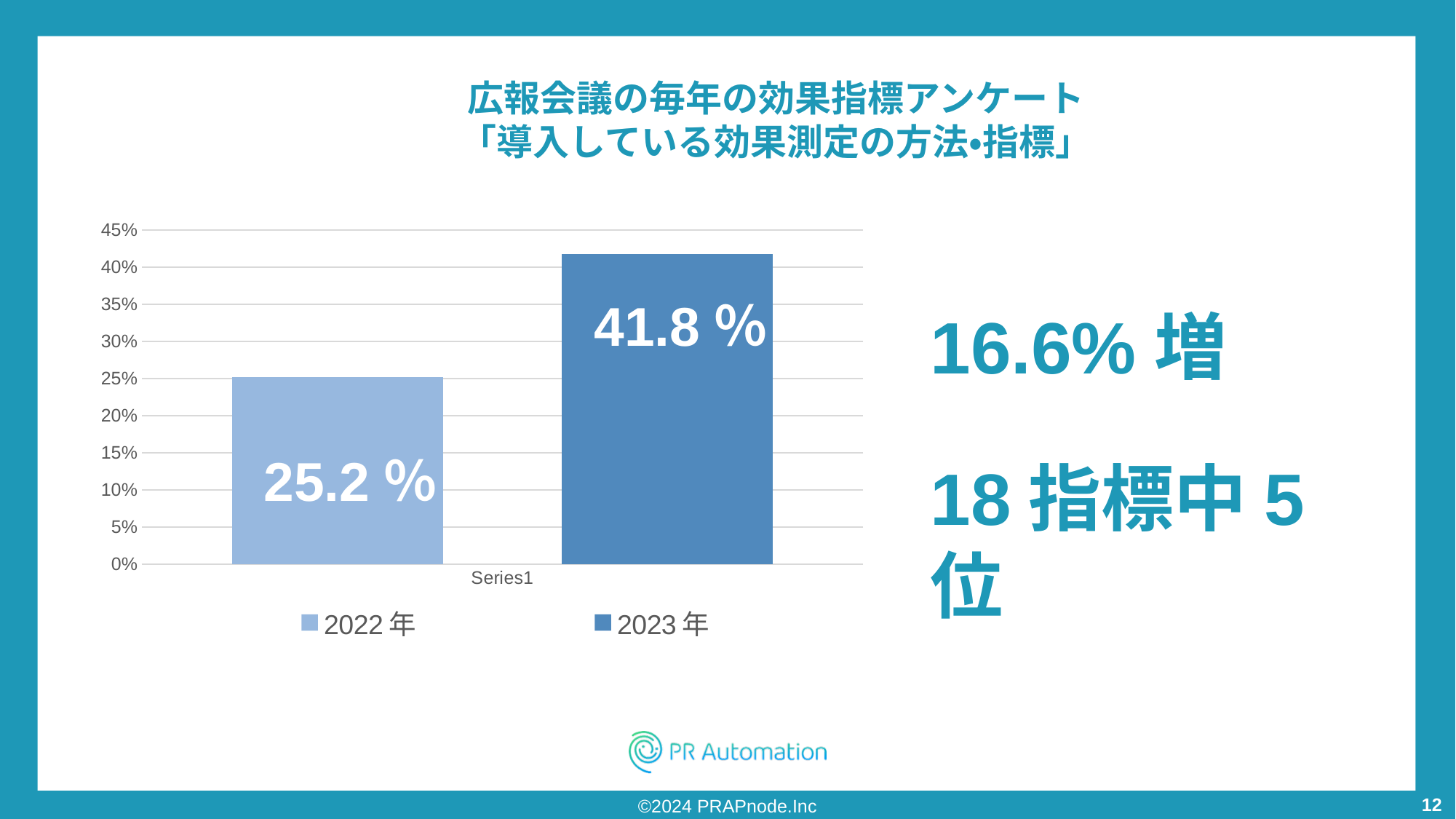

広報会議の毎年の効果指標アンケート
「導入している効果測定の方法・指標」

### Chart

| Category | 2022年 | 2023年 |
|---|---|---|
|  | 0.252 | 0.418 |
41.8％
16.6%増
25.2％
18指標中5位
12
©2024 PRAPnode.Inc